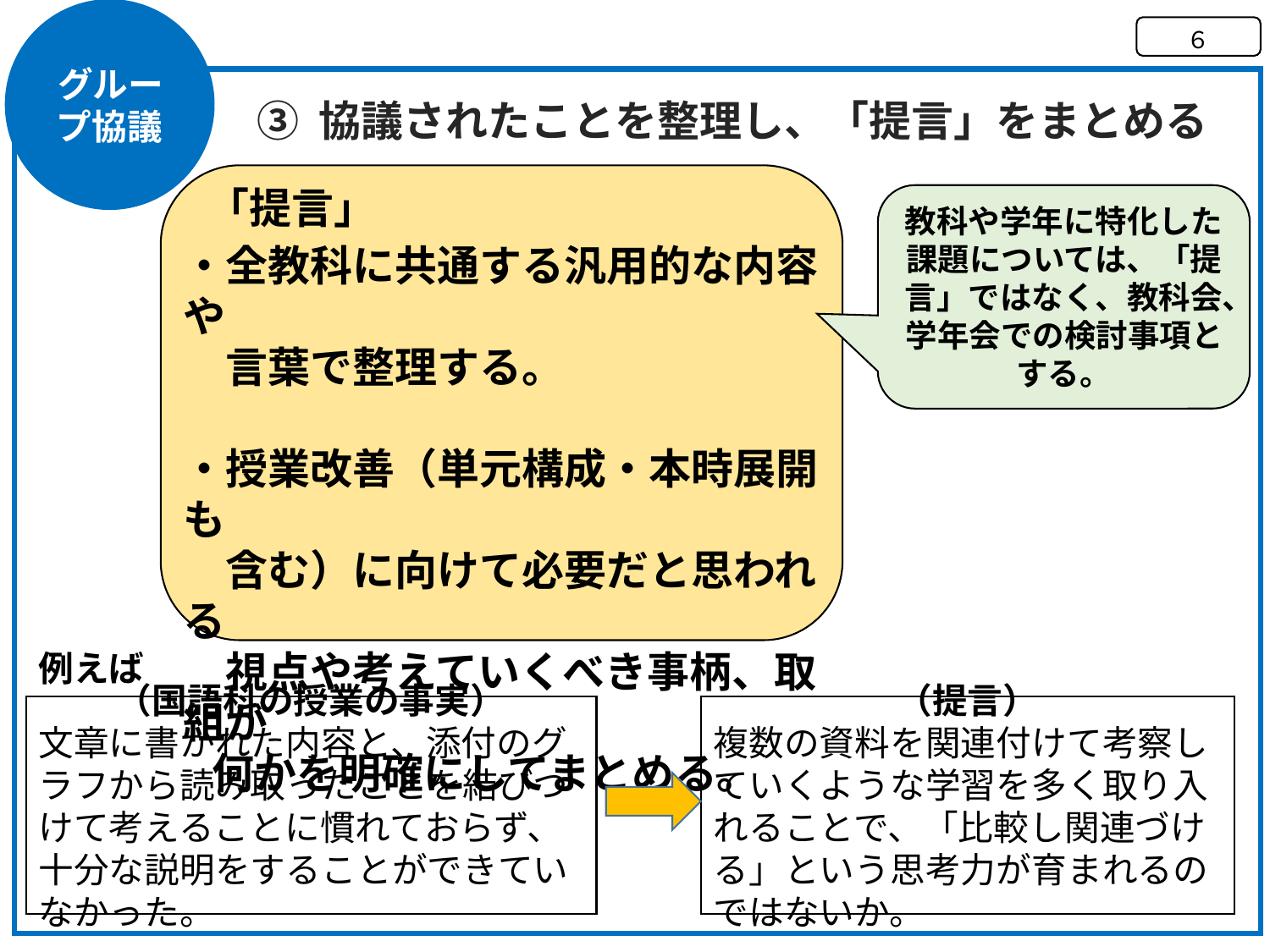

グループ協議
６

③ 協議されたことを整理し、「提言」をまとめる

「提言」
教科や学年に特化した課題については、「提言」ではなく、教科会、学年会での検討事項とする。
・全教科に共通する汎用的な内容や
　言葉で整理する。

・授業改善（単元構成・本時展開も
　含む）に向けて必要だと思われる
　視点や考えていくべき事柄、取組が
  何かを明確にしてまとめる。
例えば

（提言）
複数の資料を関連付けて考察していくような学習を多く取り入れることで、「比較し関連づける」という思考力が育まれるのではないか。

（国語科の授業の事実）
文章に書かれた内容と、添付のグラフから読み取ったことを結びつけて考えることに慣れておらず、十分な説明をすることができていなかった。